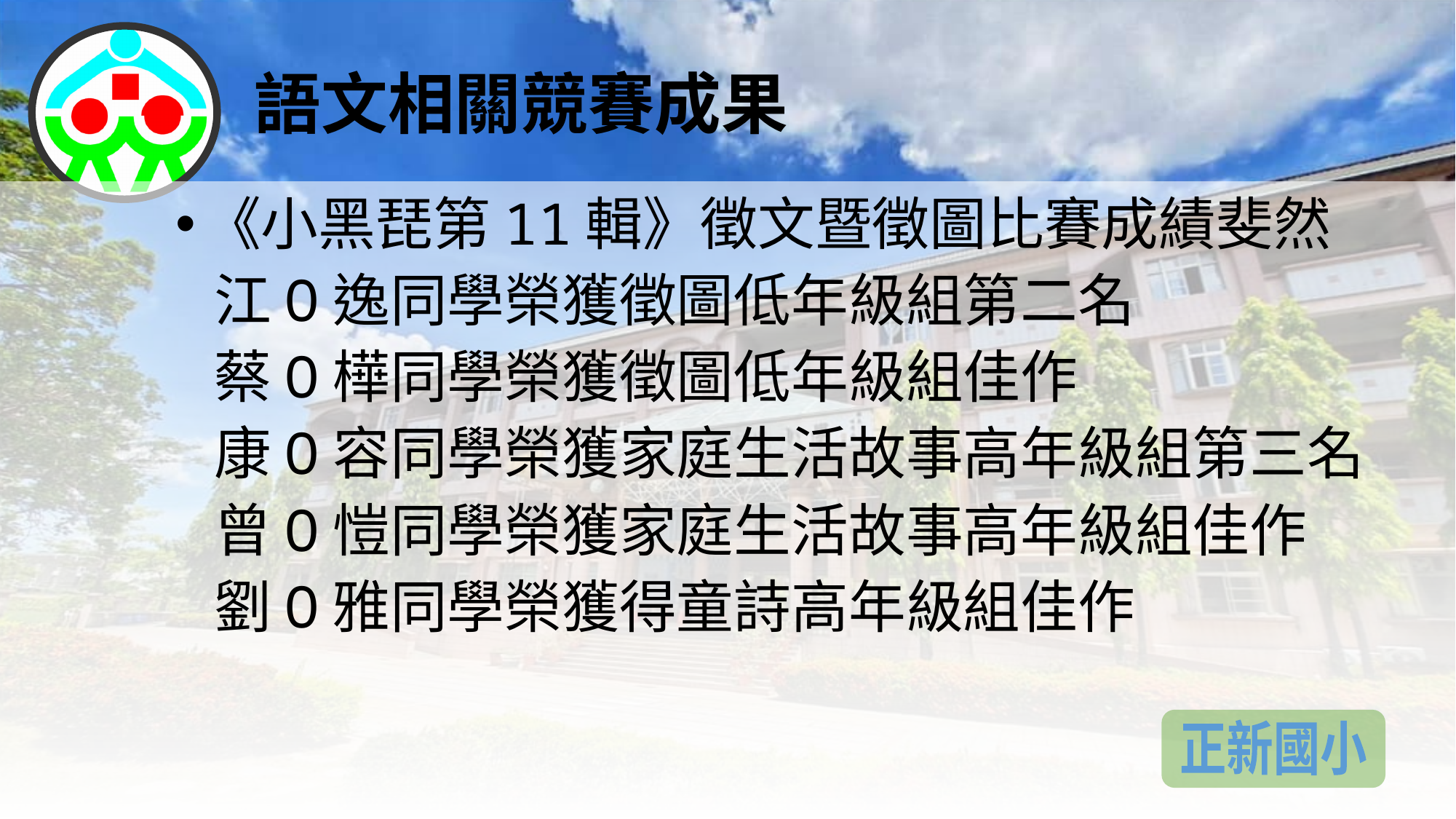

# 語文相關競賽成果
《小黑琵第11輯》徵文暨徵圖比賽成績斐然
  江O逸同學榮獲徵圖低年級組第二名
  蔡O樺同學榮獲徵圖低年級組佳作
  康O容同學榮獲家庭生活故事高年級組第三名
  曾O愷同學榮獲家庭生活故事高年級組佳作
  劉O雅同學榮獲得童詩高年級組佳作